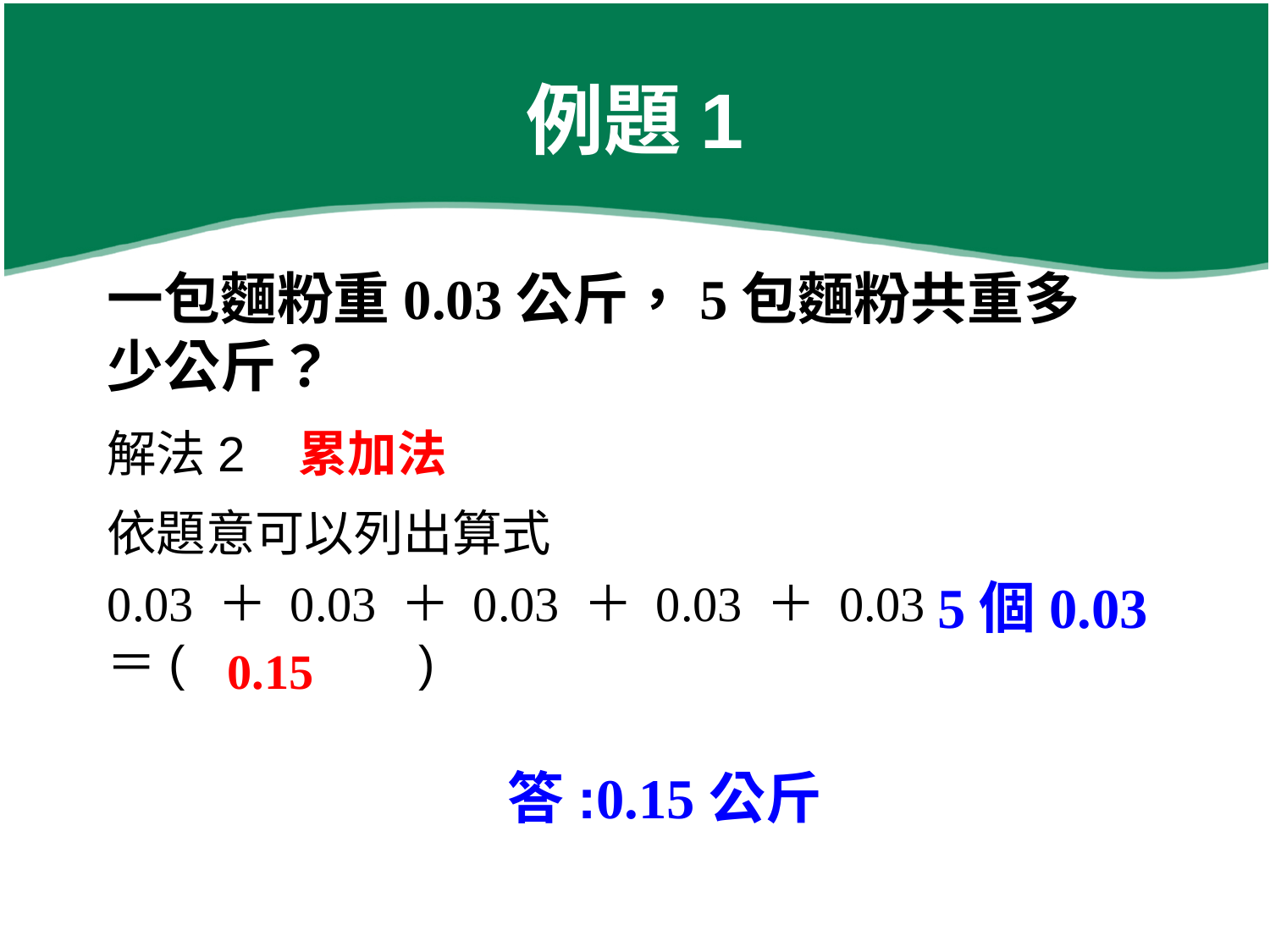

# 例題1
一包麵粉重0.03公斤，5包麵粉共重多少公斤？
解法2   累加法
依題意可以列出算式
0.03 ＋ 0.03 ＋ 0.03 ＋ 0.03 ＋ 0.03
＝(                 )
5個0.03
0.15
答:0.15公斤